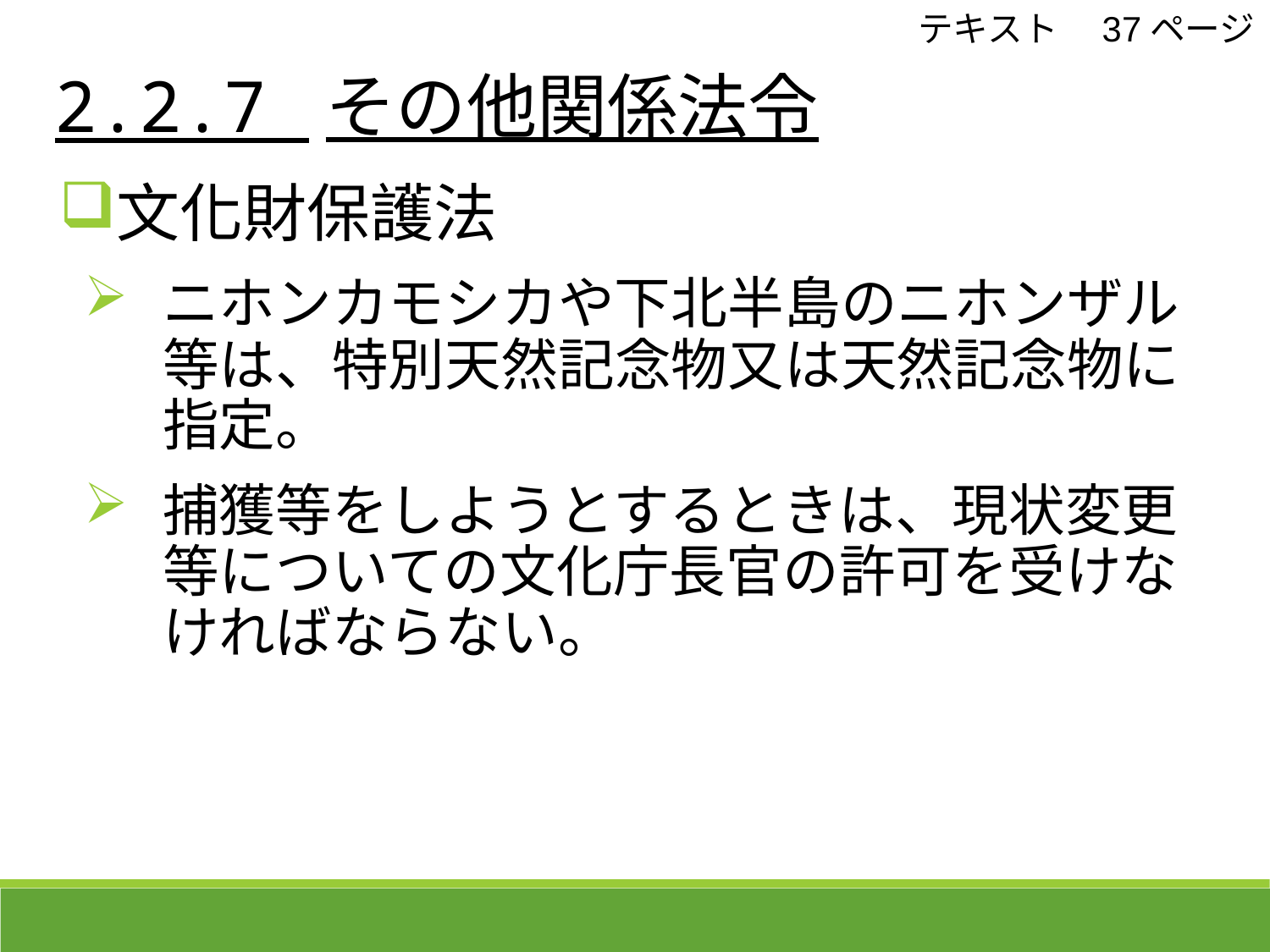

テキスト　37ページ
 2.2.7 その他関係法令
文化財保護法
ニホンカモシカや下北半島のニホンザル等は、特別天然記念物又は天然記念物に指定。
捕獲等をしようとするときは、現状変更等についての文化庁長官の許可を受けなければならない。